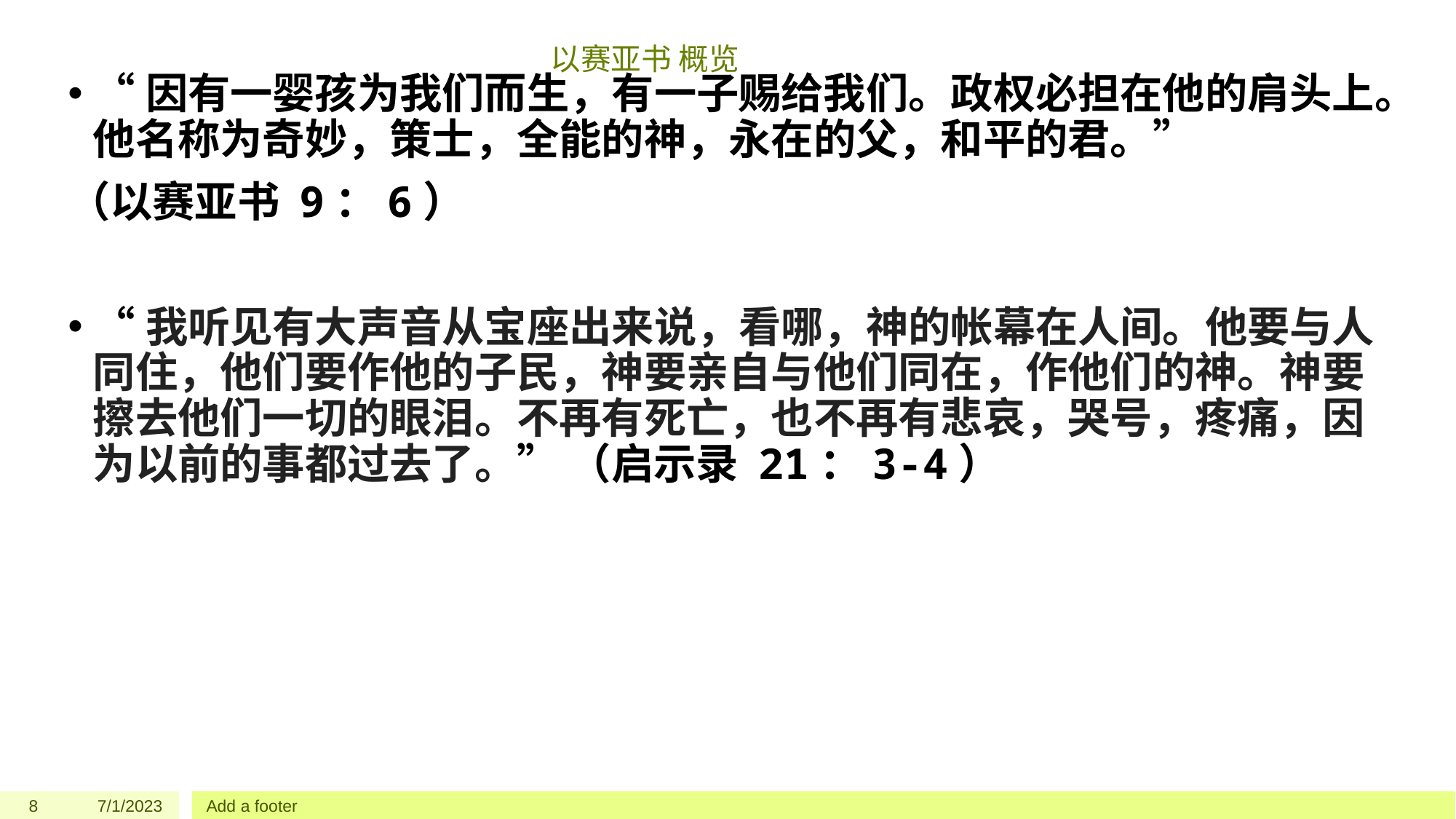

# 以赛亚书 概览
“因有一婴孩为我们而生，有一子赐给我们。政权必担在他的肩头上。他名称为奇妙，策士，全能的神，永在的父，和平的君。”
（以赛亚书 9：6）

“我听见有大声音从宝座出来说，看哪，神的帐幕在人间。他要与人同住，他们要作他的子民，神要亲自与他们同在，作他们的神。神要擦去他们一切的眼泪。不再有死亡，也不再有悲哀，哭号，疼痛，因为以前的事都过去了。” （启示录 21：3-4）

8
7/1/2023
Add a footer